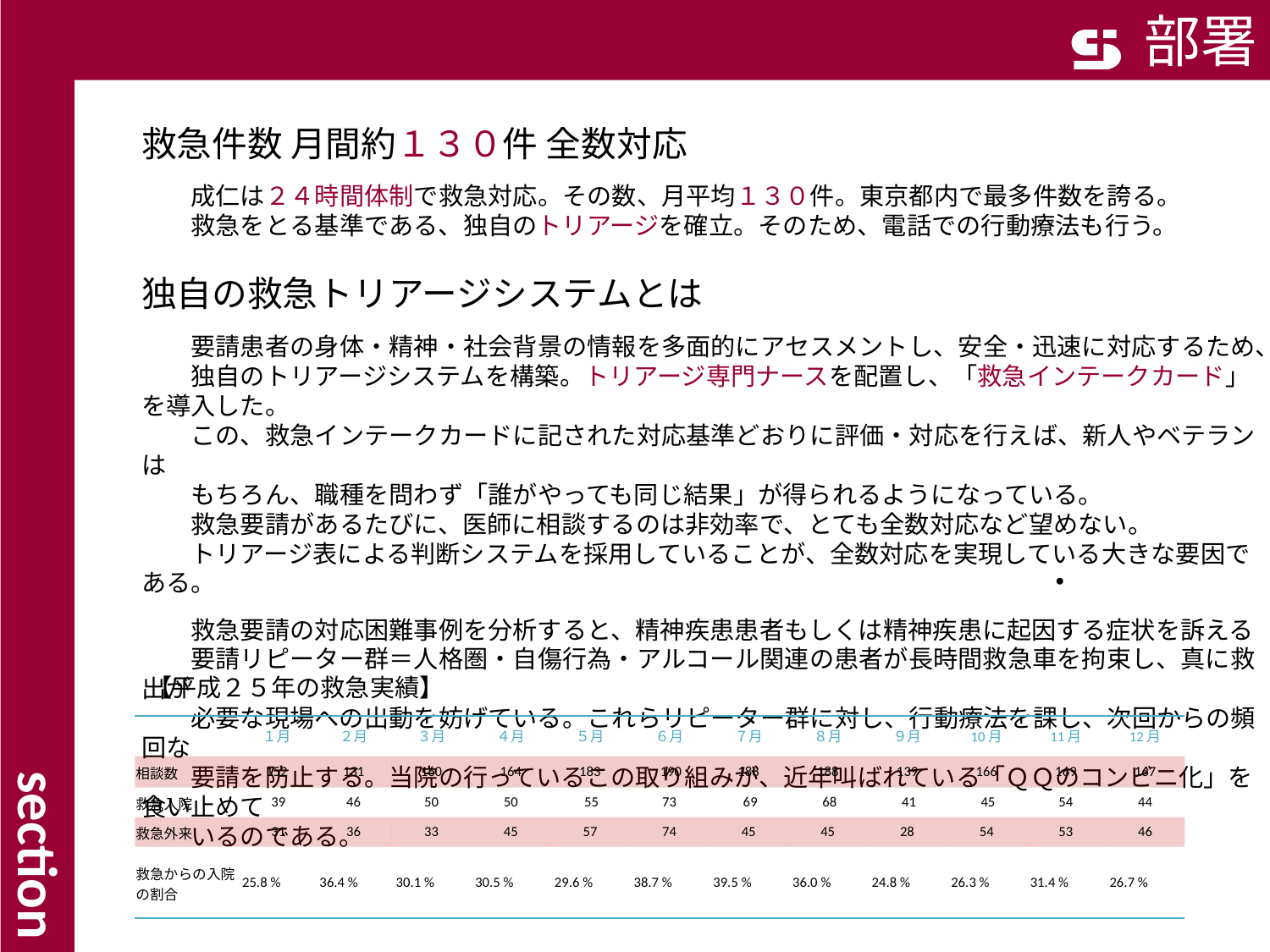

部署

救急件数 月間約１３０件 全数対応

　　成仁は２４時間体制で救急対応。その数、月平均１３０件。東京都内で最多件数を誇る。
　　救急をとる基準である、独自のトリアージを確立。そのため、電話での行動療法も行う。
独自の救急トリアージシステムとは

　　要請患者の身体・精神・社会背景の情報を多面的にアセスメントし、安全・迅速に対応するため、
　　独自のトリアージシステムを構築。トリアージ専門ナースを配置し、「救急インテークカード」を導入した。
　　この、救急インテークカードに記された対応基準どおりに評価・対応を行えば、新人やベテランは
　　もちろん、職種を問わず「誰がやっても同じ結果」が得られるようになっている。
　　救急要請があるたびに、医師に相談するのは非効率で、とても全数対応など望めない。
　　トリアージ表による判断システムを採用していることが、全数対応を実現している大きな要因である。

　　救急要請の対応困難事例を分析すると、精神疾患患者もしくは精神疾患に起因する症状を訴える
　　要請リピーター群＝人格圏・自傷行為・アルコール関連の患者が長時間救急車を拘束し、真に救出が
　　必要な現場への出動を妨げている。これらリピーター群に対し、行動療法を課し、次回からの頻回な
　　要請を防止する。当院の行っているこの取り組みが、近年叫ばれている「ＱＱのコンビニ化」を食い止めて
　　いるのである。
section
・
【平成２５年の救急実績】
|  | １月 | ２月 | ３月 | ４月 | ５月 | ６月 | ７月 | ８月 | ９月 | 10月 | 11月 | 12月 |
| --- | --- | --- | --- | --- | --- | --- | --- | --- | --- | --- | --- | --- |
| 相談数 | 152 | 131 | 160 | 164 | 183 | 190 | 188 | 188 | 139 | 166 | 169 | 167 |
| 救急入院 | 39 | 46 | 50 | 50 | 55 | 73 | 69 | 68 | 41 | 45 | 54 | 44 |
| 救急外来 | 31 | 36 | 33 | 45 | 57 | 74 | 45 | 45 | 28 | 54 | 53 | 46 |
| 救急からの入院の割合 | 25.8 % | 36.4 % | 30.1 % | 30.5 % | 29.6 % | 38.7 % | 39.5 % | 36.0 % | 24.8 % | 26.3 % | 31.4 % | 26.7 % |